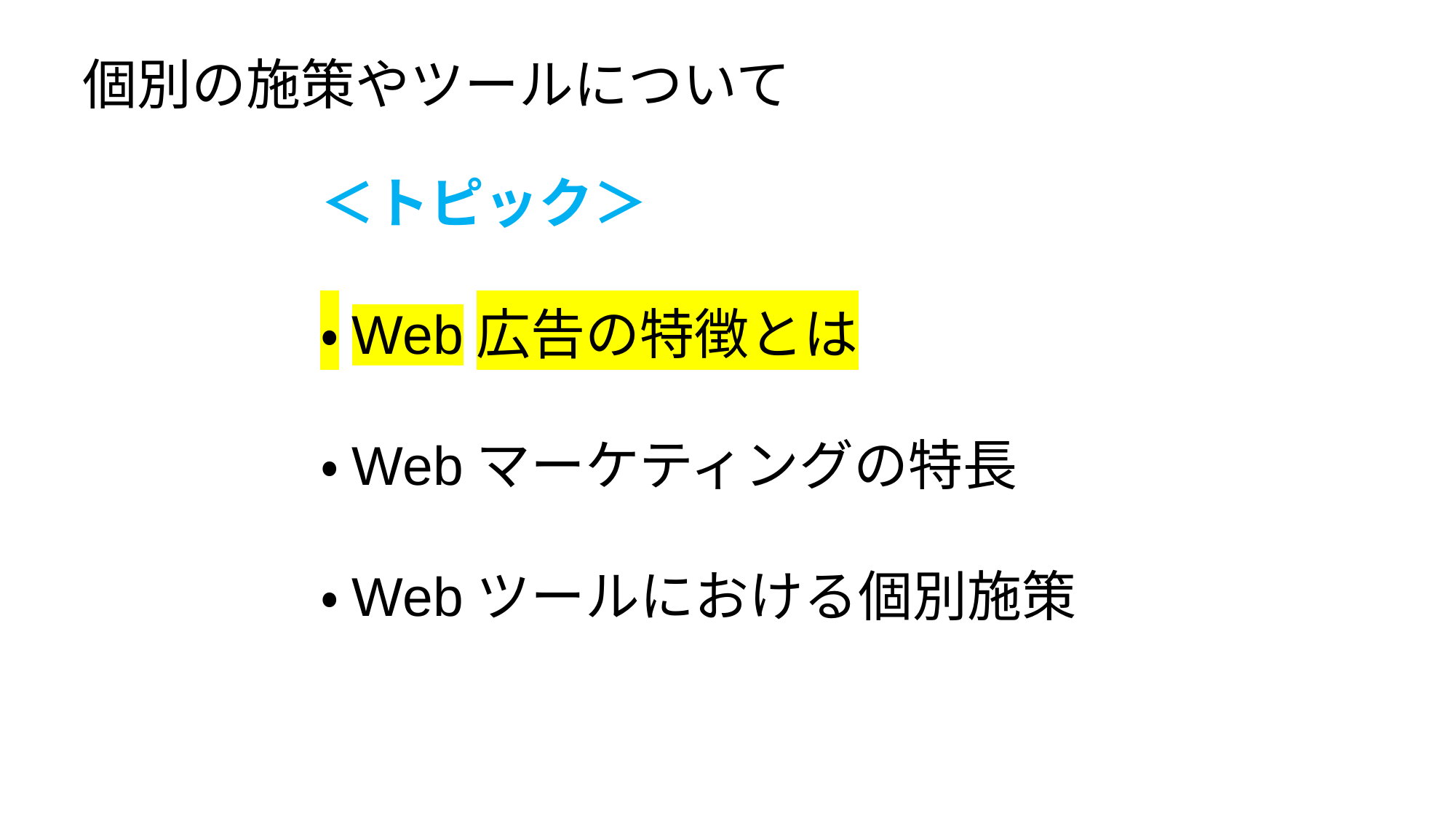

個別の施策やツールについて
＜トピック＞

・Web広告の特徴とは

・Webマーケティングの特長

・Webツールにおける個別施策